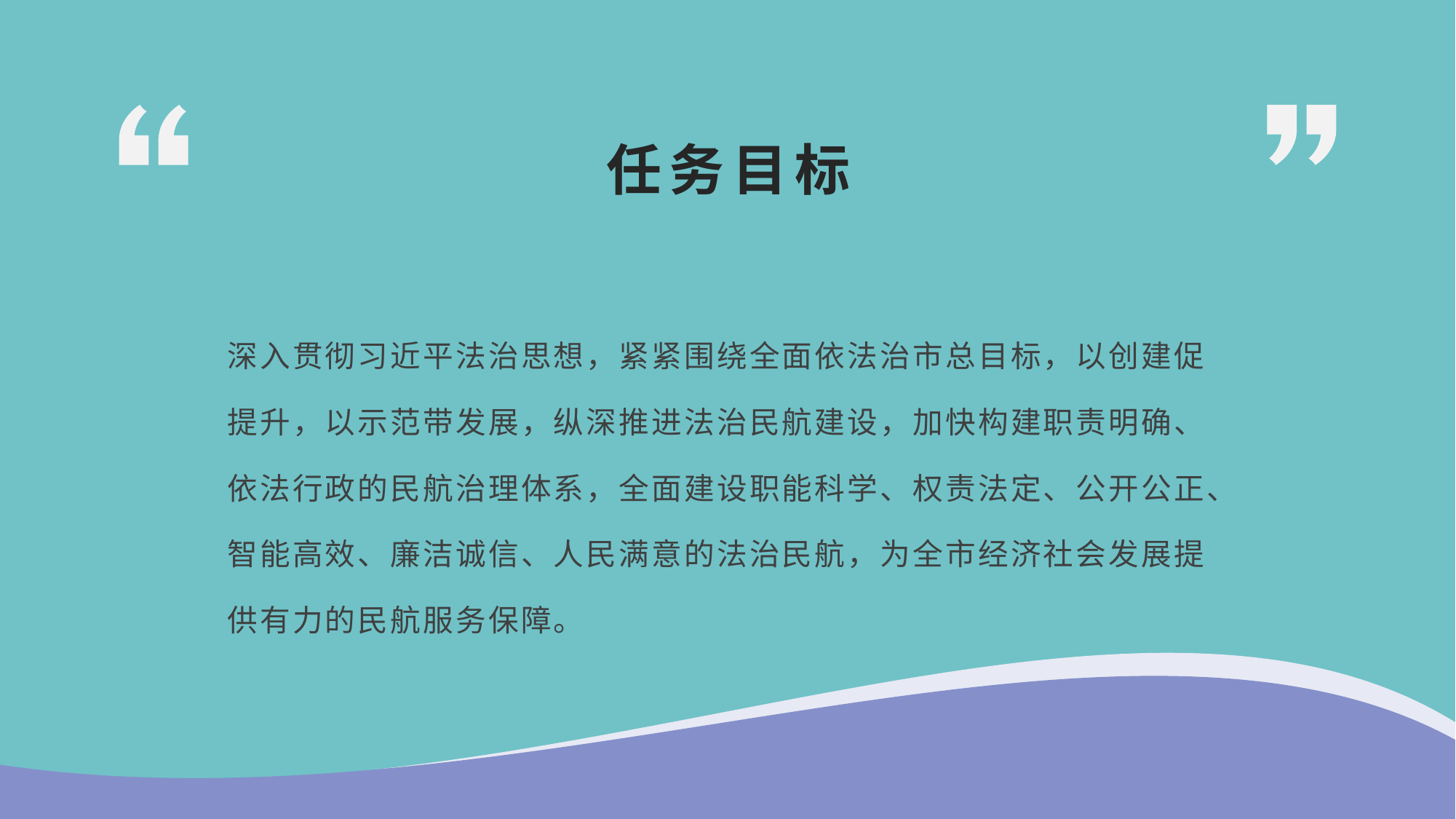

任务目标

深入贯彻习近平法治思想，紧紧围绕全面依法治市总目标，以创建促提升，以示范带发展，纵深推进法治民航建设，加快构建职责明确、依法行政的民航治理体系，全面建设职能科学、权责法定、公开公正、智能高效、廉洁诚信、人民满意的法治民航，为全市经济社会发展提供有力的民航服务保障。